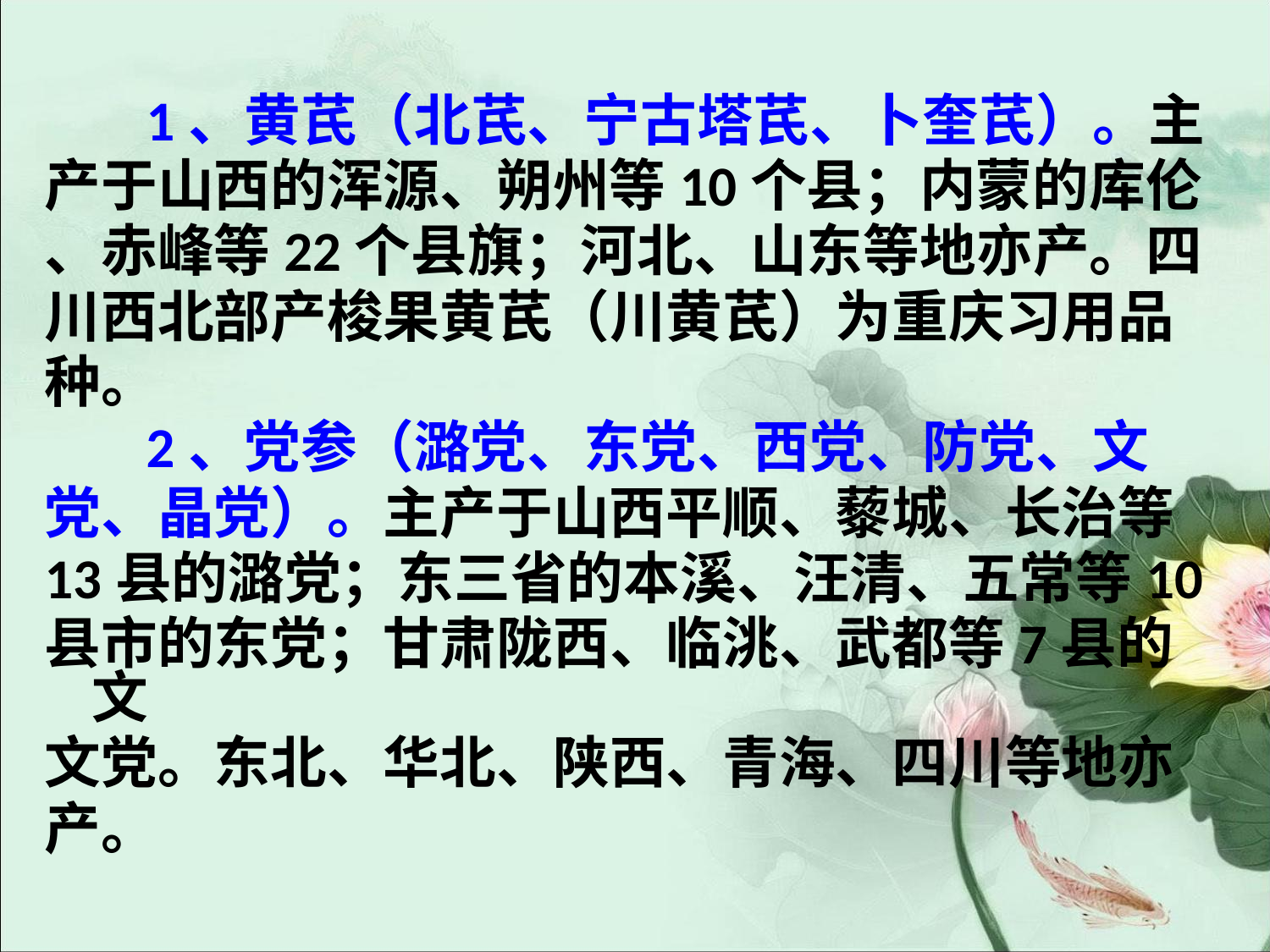

#
        1、黄芪（北芪、宁古塔芪、卜奎芪）。主
产于山西的浑源、朔州等10个县；内蒙的库伦
、赤峰等22个县旗；河北、山东等地亦产。四
川西北部产梭果黄芪（川黄芪）为重庆习用品
种。
        2、党参（潞党、东党、西党、防党、文
党、晶党）。主产于山西平顺、藜城、长治等
13县的潞党；东三省的本溪、汪清、五常等10
县市的东党；甘肃陇西、临洮、武都等7县的文
文党。东北、华北、陕西、青海、四川等地亦
产。